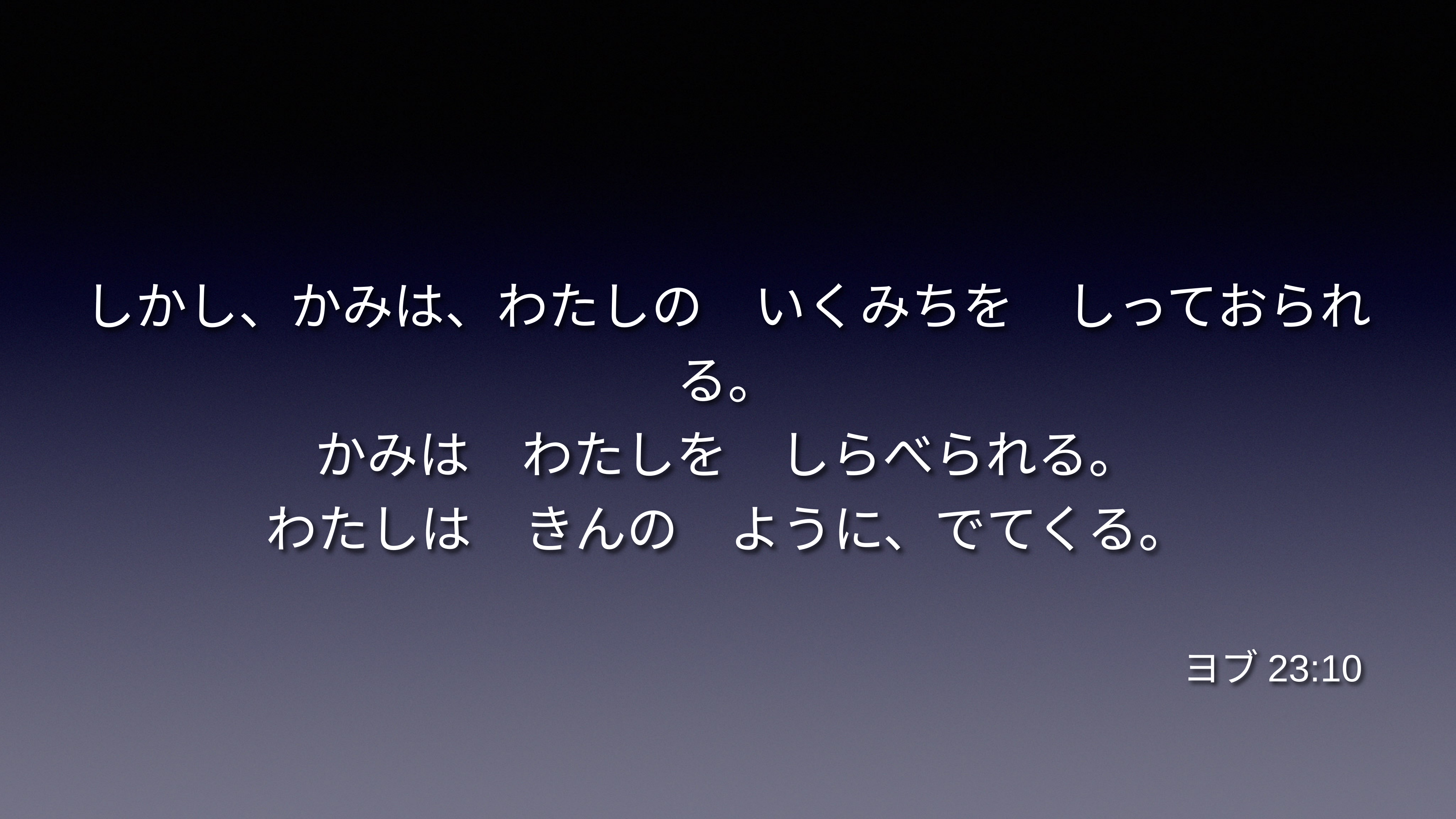

しかし、かみは、わたしの　いくみちを　しっておられる。
かみは　わたしを　しらべられる。
わたしは　きんの　ように、でてくる。
ヨブ23:10